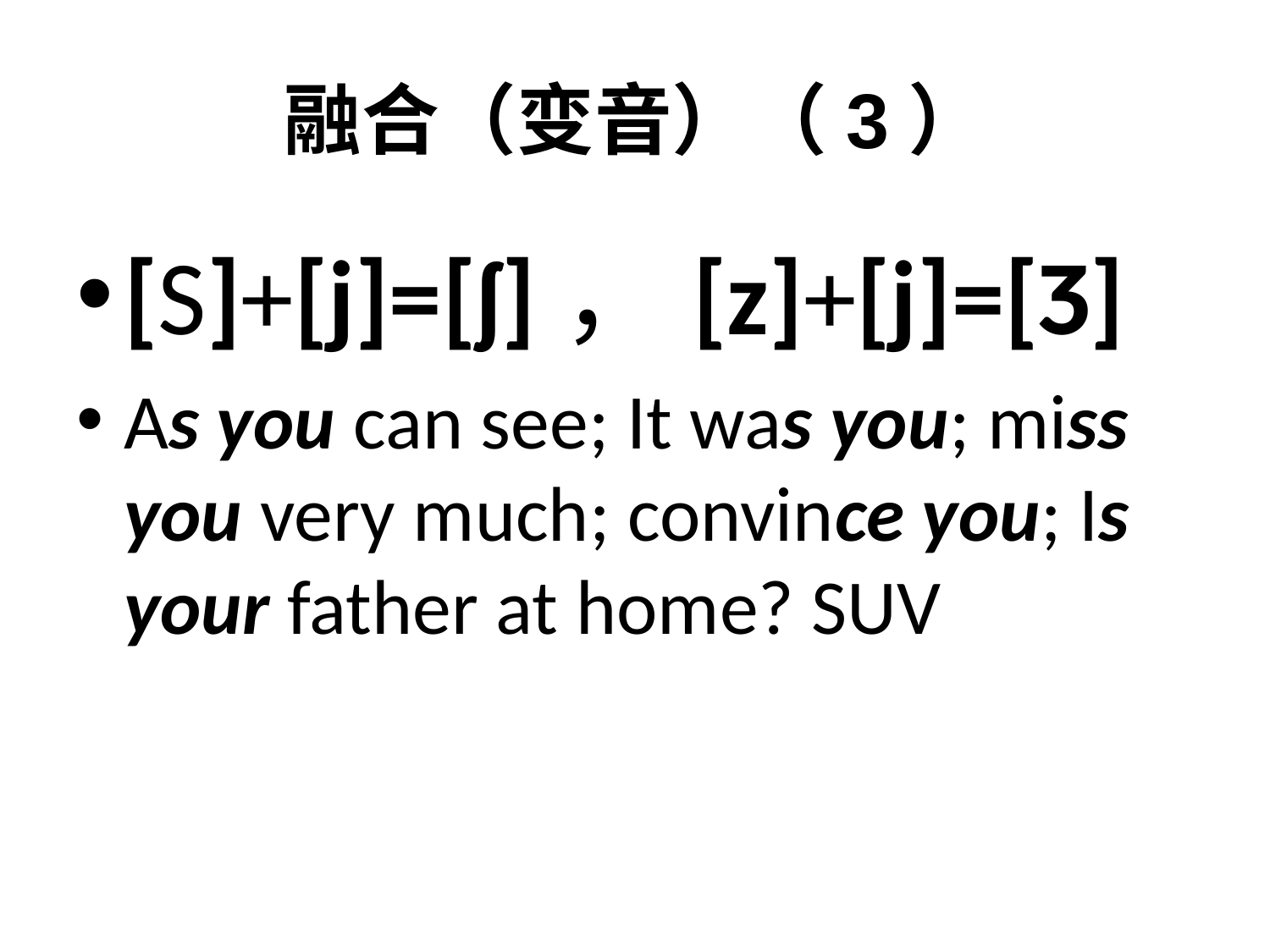

# 融合（变音）（3）
[Ѕ]+[j]=[ʃ]，[z]+[j]=[Ӡ]
As you can see; It was you; miss you very much; convince you; Is your father at home? SUV